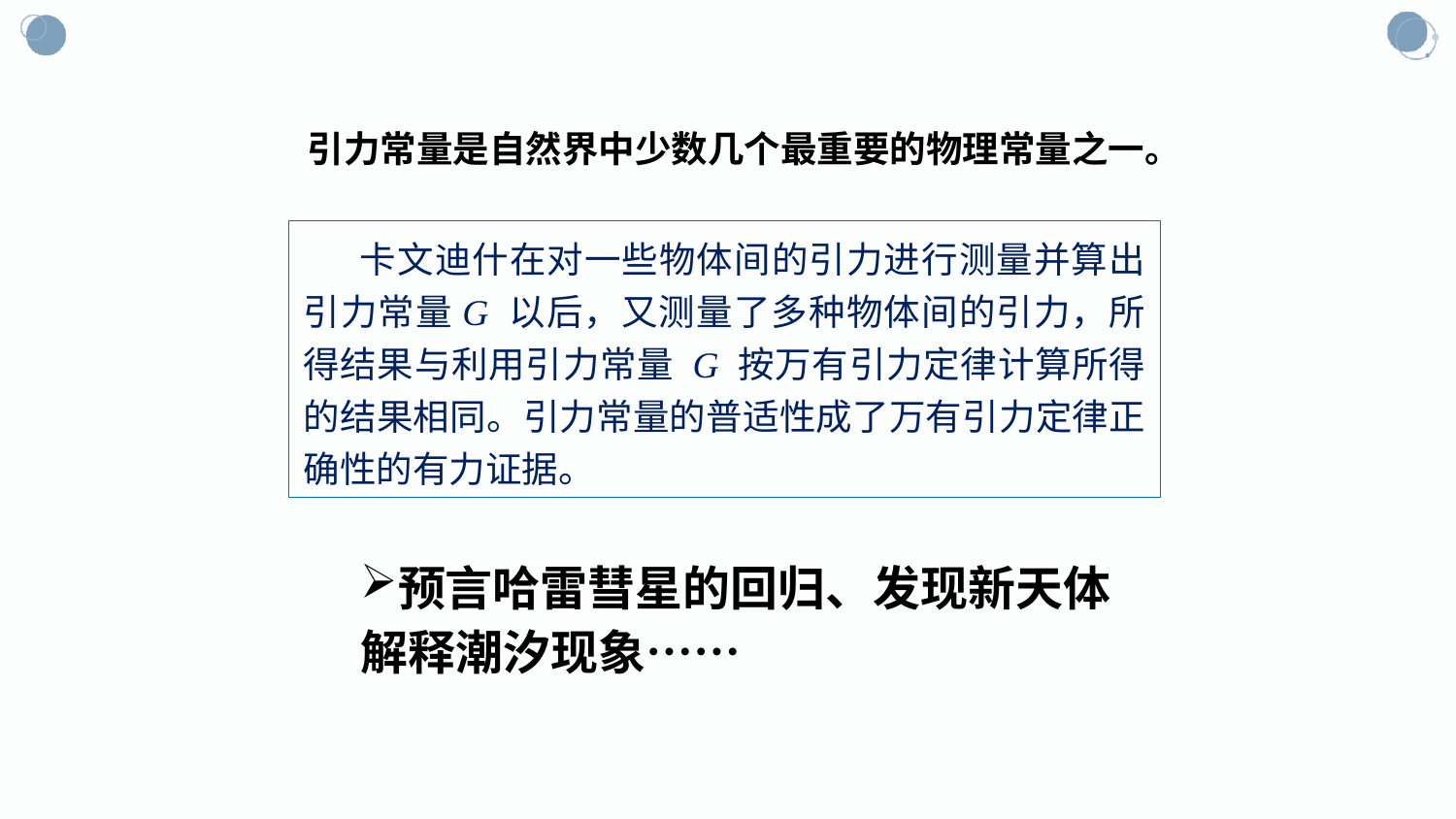

引力常量是自然界中少数几个最重要的物理常量之一。
     卡文迪什在对一些物体间的引力进行测量并算出引力常量G 以后，又测量了多种物体间的引力，所得结果与利用引力常量 G 按万有引力定律计算所得的结果相同。引力常量的普适性成了万有引力定律正确性的有力证据。
预言哈雷彗星的回归、发现新天体
解释潮汐现象……